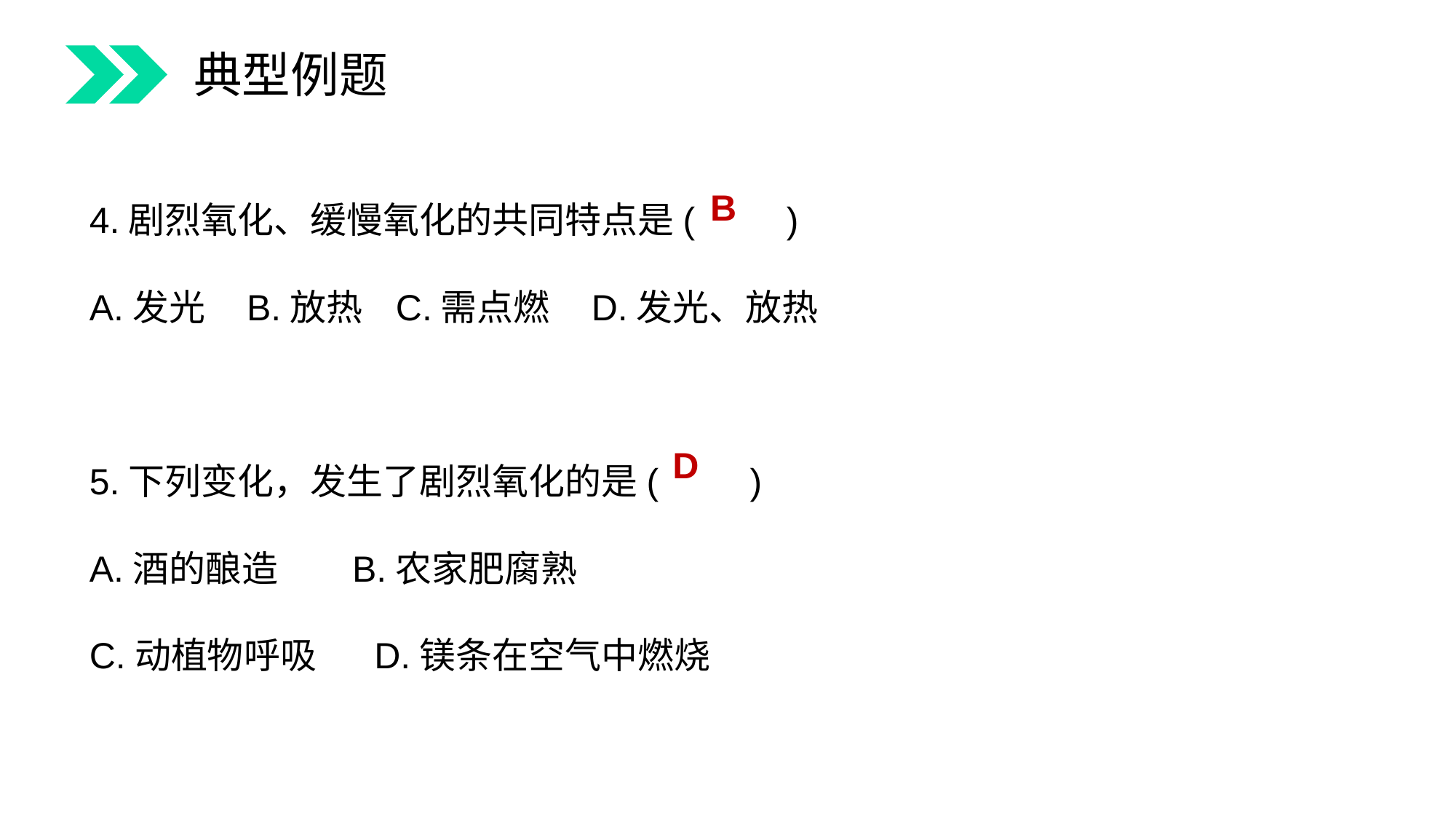

典型例题
4.剧烈氧化、缓慢氧化的共同特点是(         )
A.发光    B.放热   C.需点燃    D.发光、放热

5.下列变化，发生了剧烈氧化的是(         )
A.酒的酿造        B.农家肥腐熟
C.动植物呼吸      D.镁条在空气中燃烧

B
D